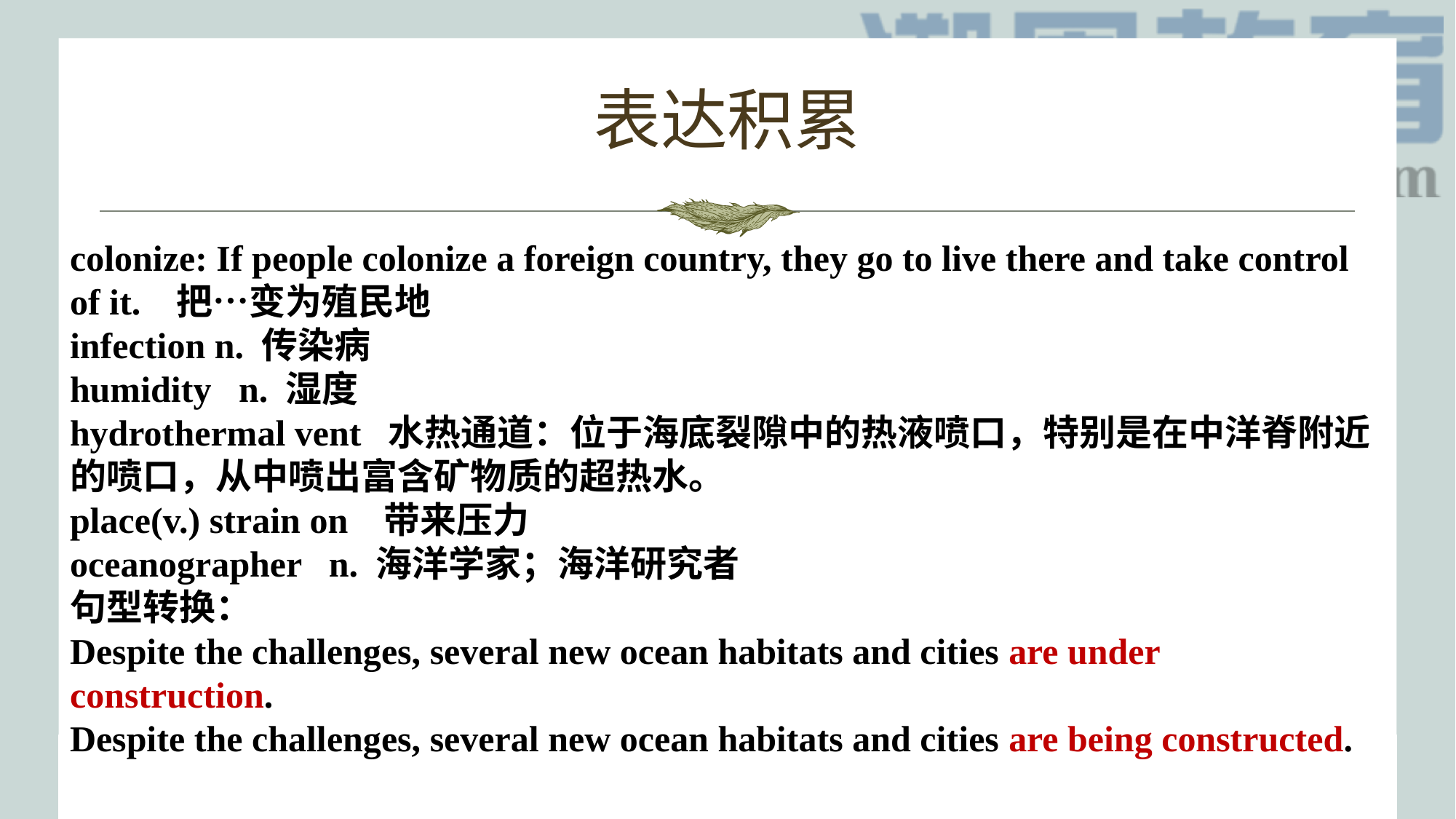

# 表达积累
colonize: If people colonize a foreign country, they go to live there and take control of it.   把…变为殖民地
infection n. 传染病
humidity   n. 湿度
hydrothermal vent  水热通道：位于海底裂隙中的热液喷口，特别是在中洋脊附近的喷口，从中喷出富含矿物质的超热水。
place(v.) strain on   带来压力
oceanographer   n. 海洋学家；海洋研究者
句型转换：
Despite the challenges, several new ocean habitats and cities are under construction.
Despite the challenges, several new ocean habitats and cities are being constructed.